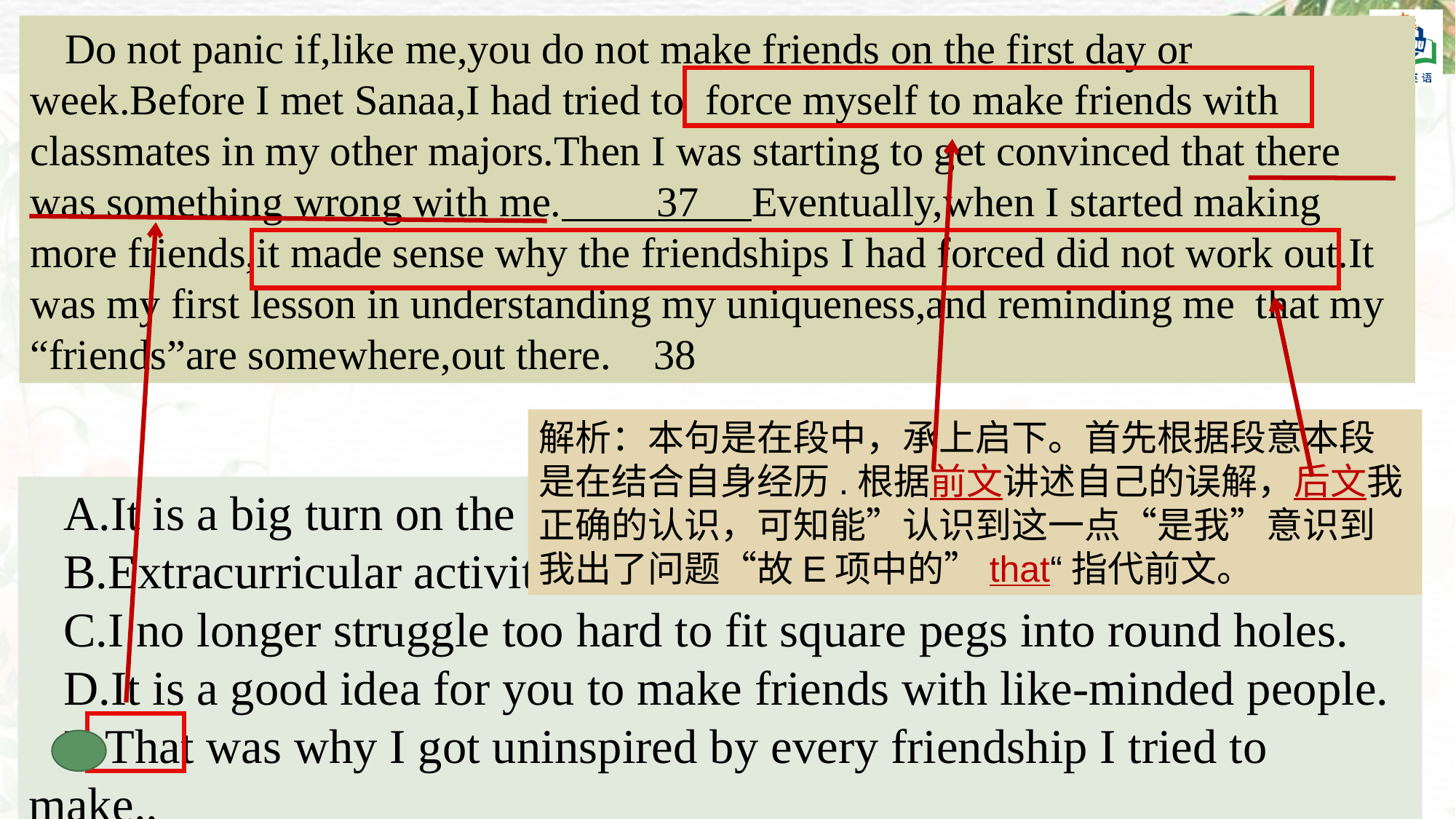

Do not panic if,like me,you do not make friends on the first day or week.Before I met Sanaa,I had tried to  force myself to make friends with classmates in my other majors.Then I was starting to get convinced that there  was something wrong with me.         37     Eventually,when I started making more friends,it made sense why the friendships I had forced did not work out.It was my first lesson in understanding my uniqueness,and reminding me  that my “friends”are somewhere,out there.    38

解析：本句是在段中，承上启下。首先根据段意本段是在结合自身经历.根据前文讲述自己的误解，后文我正确的认识，可知能”认识到这一点“是我”意识到我出了问题“故E项中的”that“指代前文。
A.It is a big turn on the pages of your life.
B.Extracurricular activities build confidence.
C.I no longer struggle too hard to fit square pegs into round holes.
D.It is a good idea for you to make friends with like-minded people.
E.That was why I got uninspired by every friendship I tried to make..